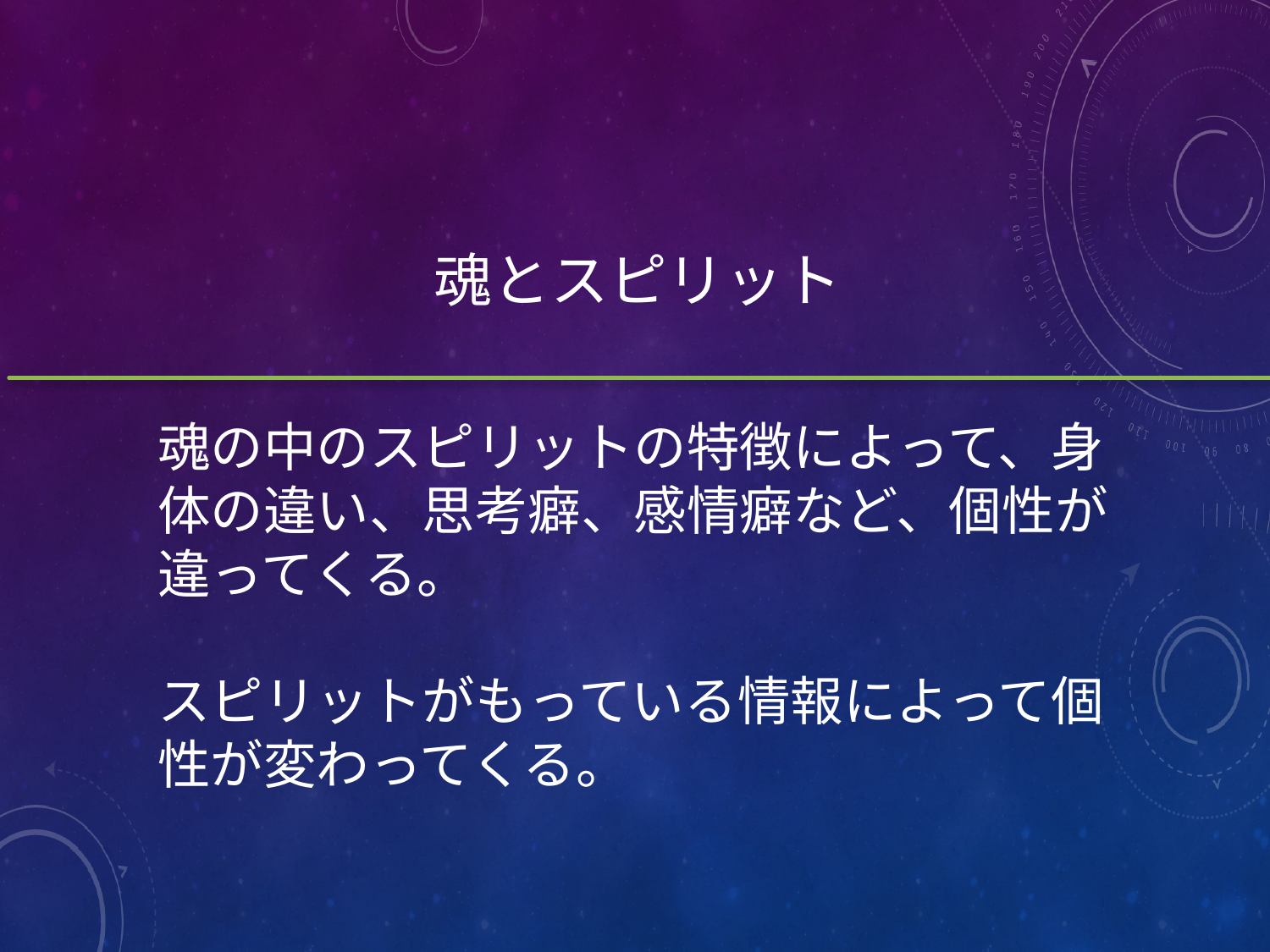

魂とスピリット
魂の中のスピリットの特徴によって、身体の違い、思考癖、感情癖など、個性が違ってくる。

スピリットがもっている情報によって個性が変わってくる。